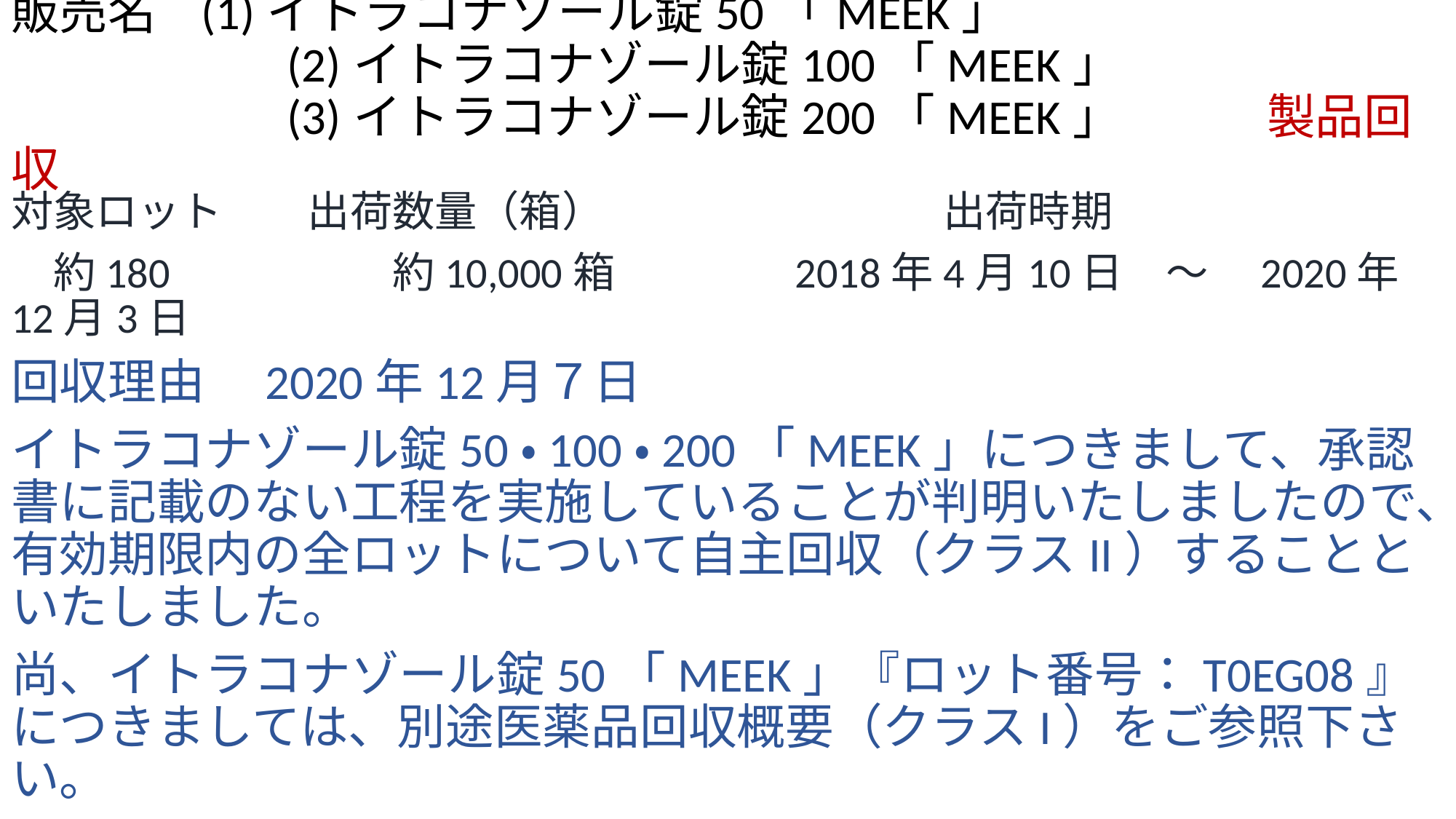

# 販売名   (1)イトラコナゾール錠50「MEEK」 　　　　　  (2)イトラコナゾール錠100「MEEK」 　　　　　  (3)イトラコナゾール錠200「MEEK」　　　製品回収
対象ロット　　出荷数量（箱）　　　　　　　　出荷時期
　約180　　　　　約10,000箱　　　　2018年4月10日　～　2020年12月3日
回収理由　2020年12月７日
イトラコナゾール錠50・100・200「MEEK」につきまして、承認書に記載のない工程を実施していることが判明いたしましたので、有効期限内の全ロットについて自主回収（クラスII）することといたしました。
尚、イトラコナゾール錠50「MEEK」『ロット番号：T0EG08』につきましては、別途医薬品回収概要（クラスI）をご参照下さい。
⇒化血研での一斉点検及び毎年の承認書との齟齬確認時にきづかれなかったのでしょうか？　チェックできる力を持った人が必要なのかも。